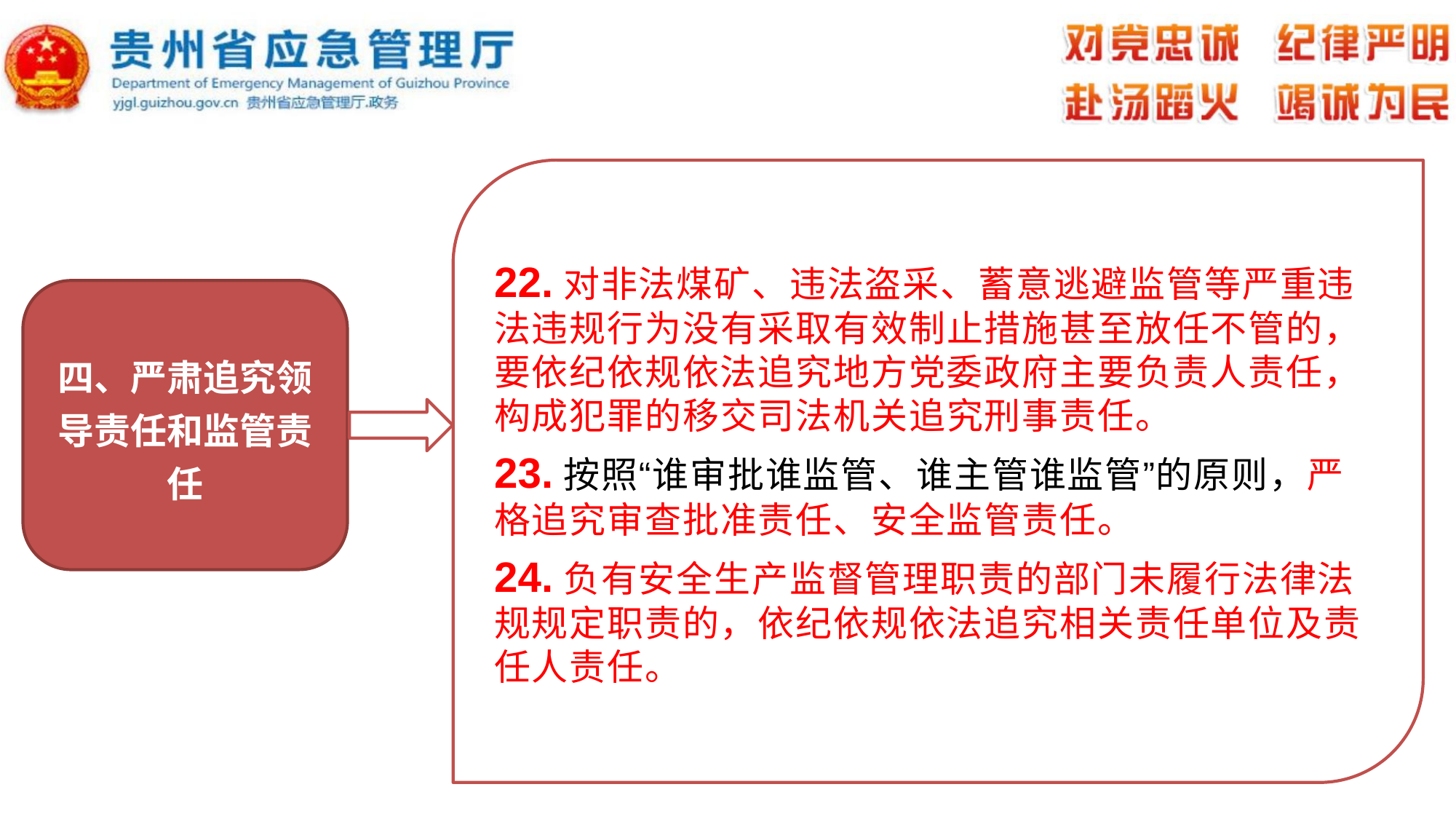

22.对非法煤矿、违法盗采、蓄意逃避监管等严重违法违规行为没有采取有效制止措施甚至放任不管的，要依纪依规依法追究地方党委政府主要负责人责任，构成犯罪的移交司法机关追究刑事责任。
23.按照“谁审批谁监管、谁主管谁监管”的原则，严格追究审查批准责任、安全监管责任。
24.负有安全生产监督管理职责的部门未履行法律法规规定职责的，依纪依规依法追究相关责任单位及责任人责任。
四、严肃追究领导责任和监管责任